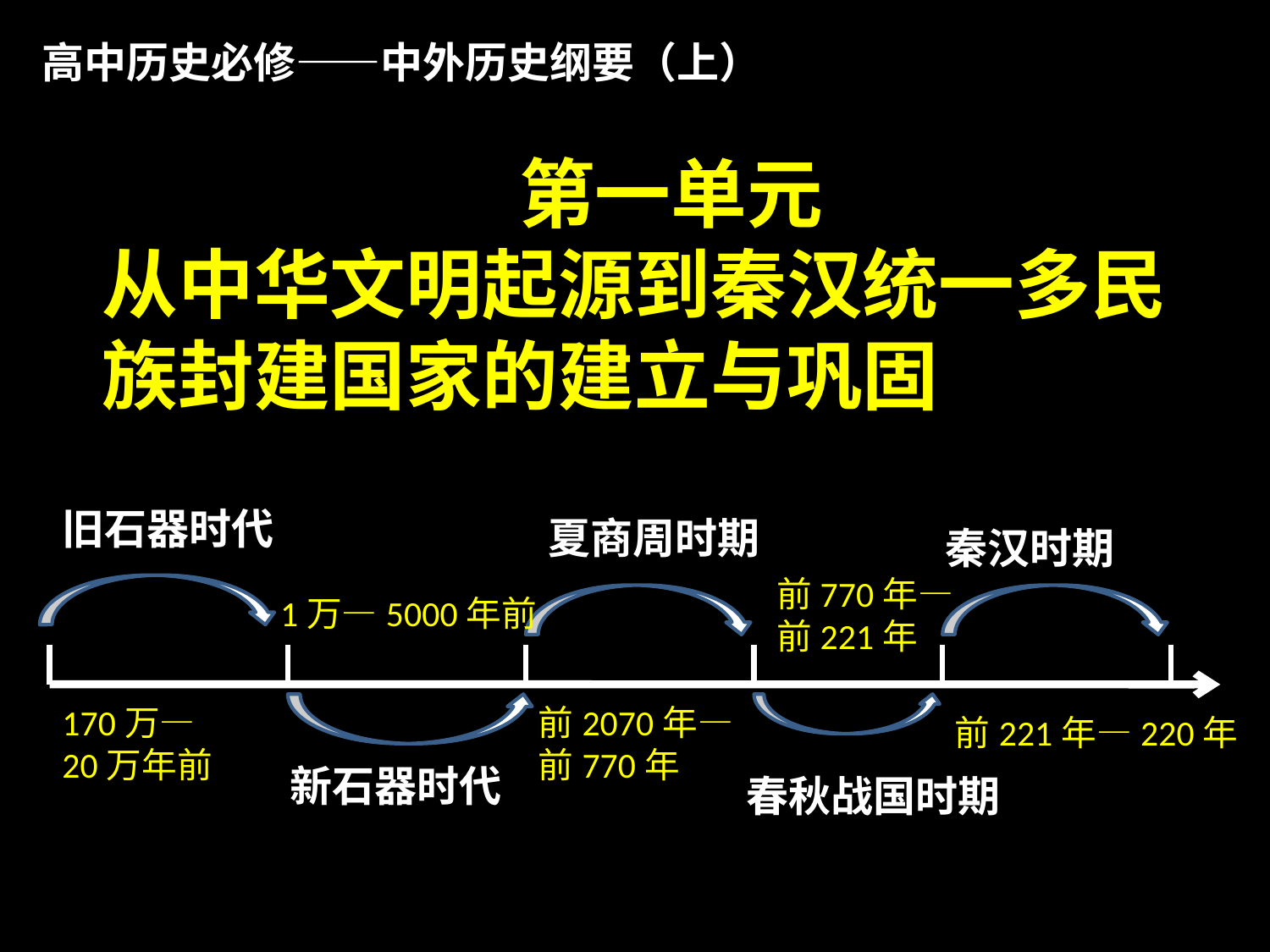

高中历史必修——中外历史纲要（上）
# 第一单元 从中华文明起源到秦汉统一多民族封建国家的建立与巩固
旧石器时代
夏商周时期
秦汉时期
前770年—
前221年

1万—5000年前

170万—
20万年前

前2070年—
前770年

前221年—220年
新石器时代
春秋战国时期